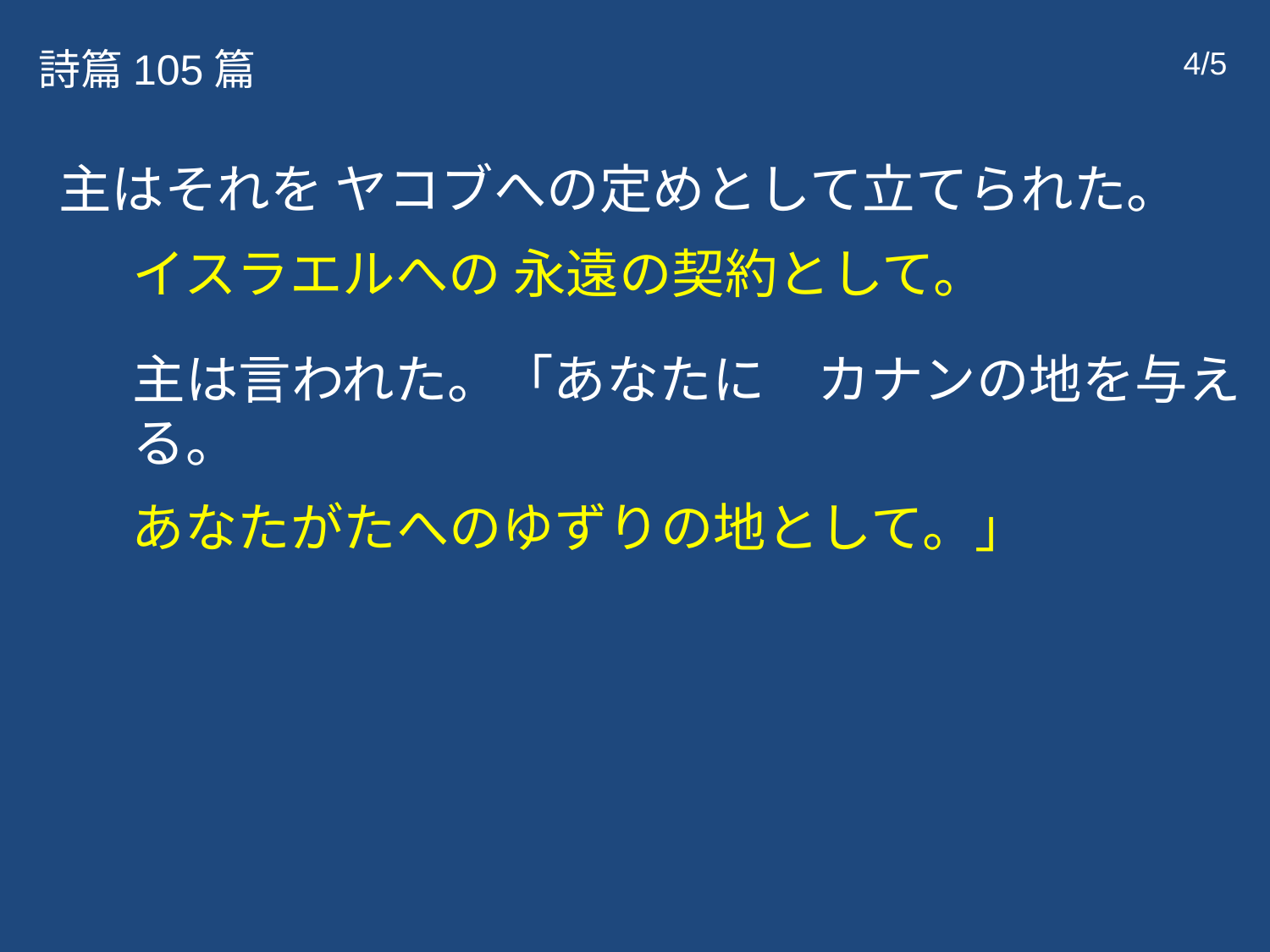

詩篇105篇
4/5
主はそれを ヤコブへの定めとして立てられた。
イスラエルへの 永遠の契約として。
主は言われた。「あなたに　カナンの地を与える。
あなたがたへのゆずりの地として。」